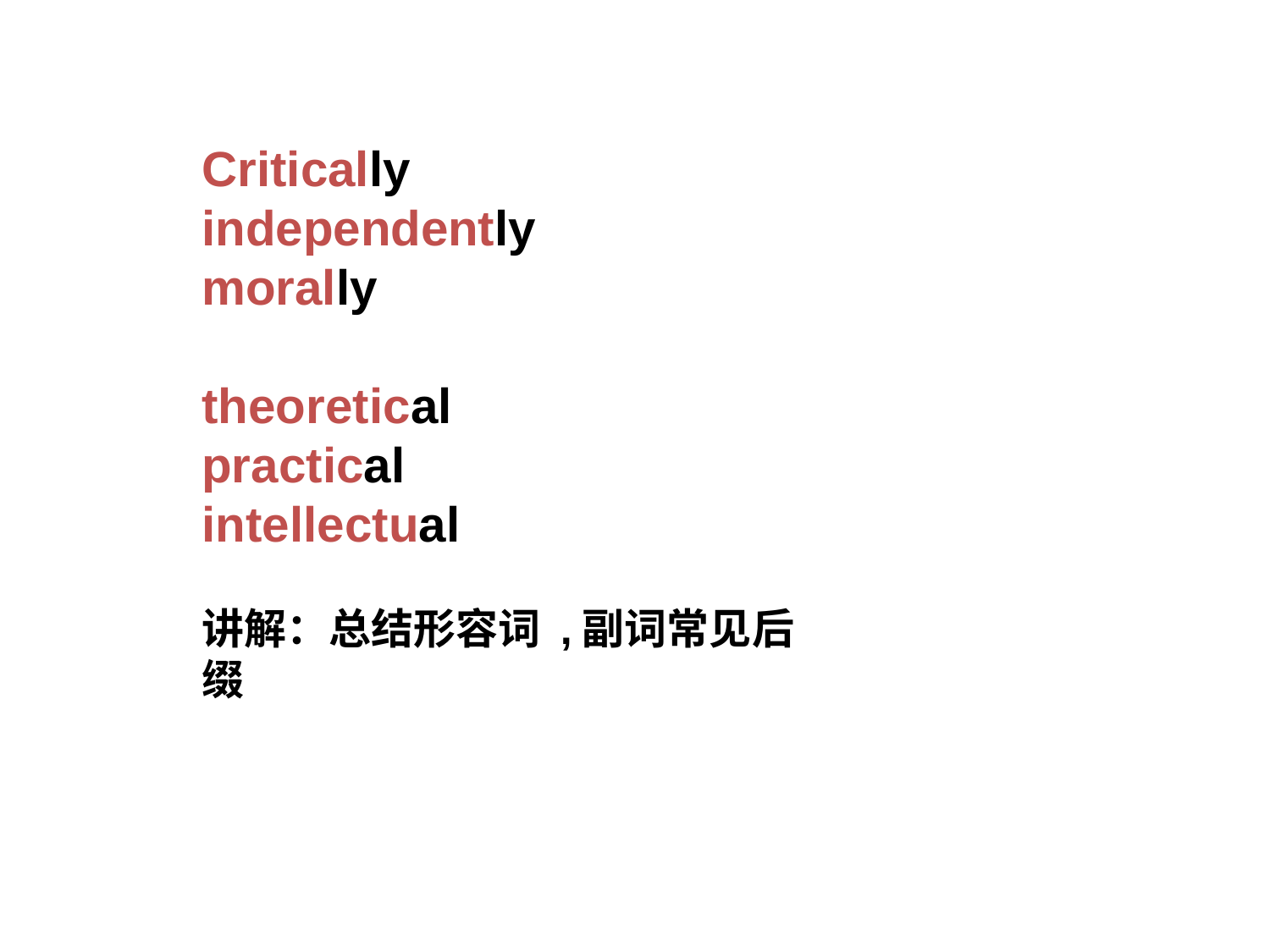

Critically
independently
morally

theoretical
practical
intellectual

讲解：总结形容词 ,副词常见后缀